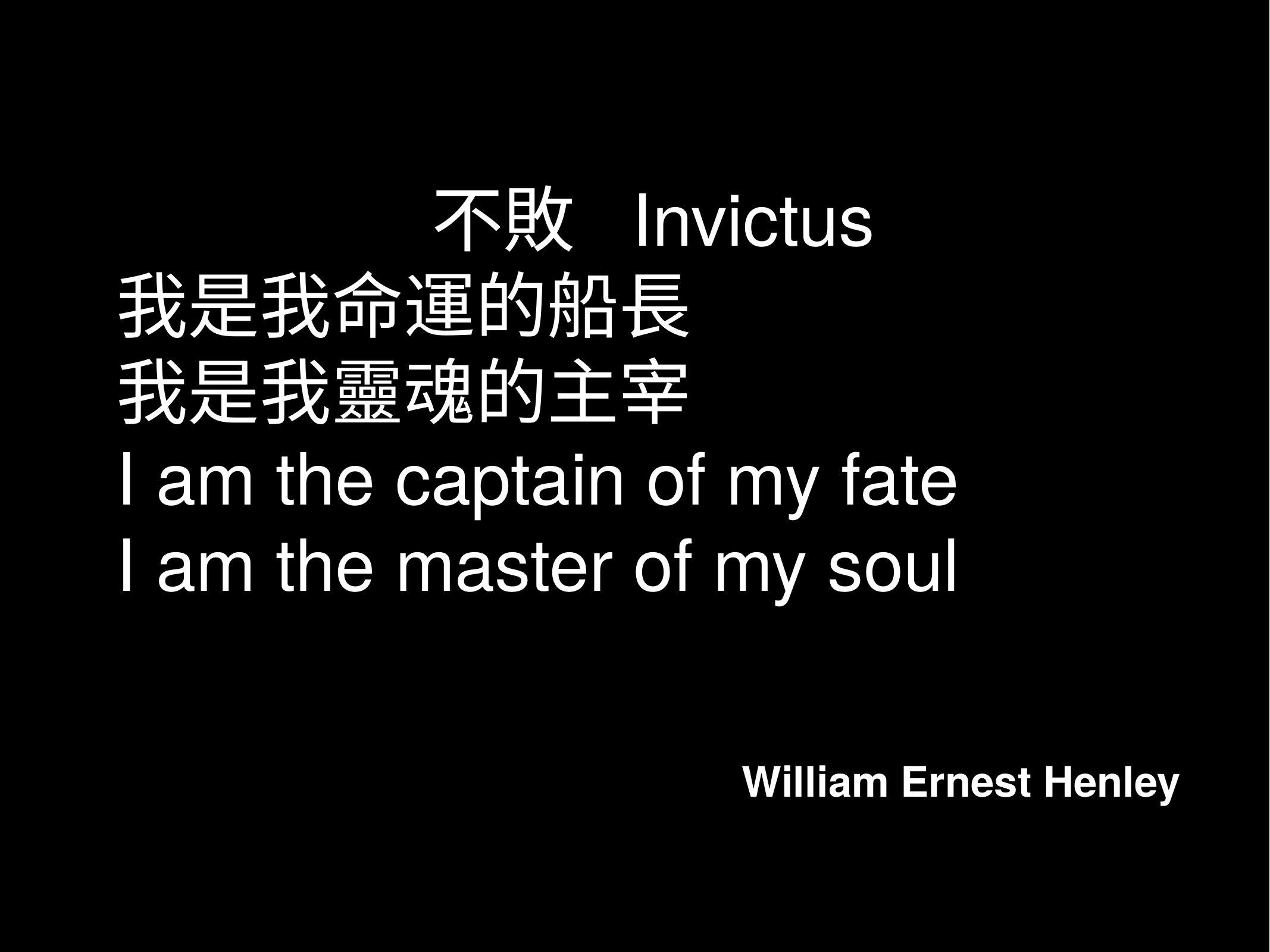

不敗  Invictus
我是我命運的船長
我是我靈魂的主宰
I am the captain of my fate
I am the master of my soul
William Ernest Henley